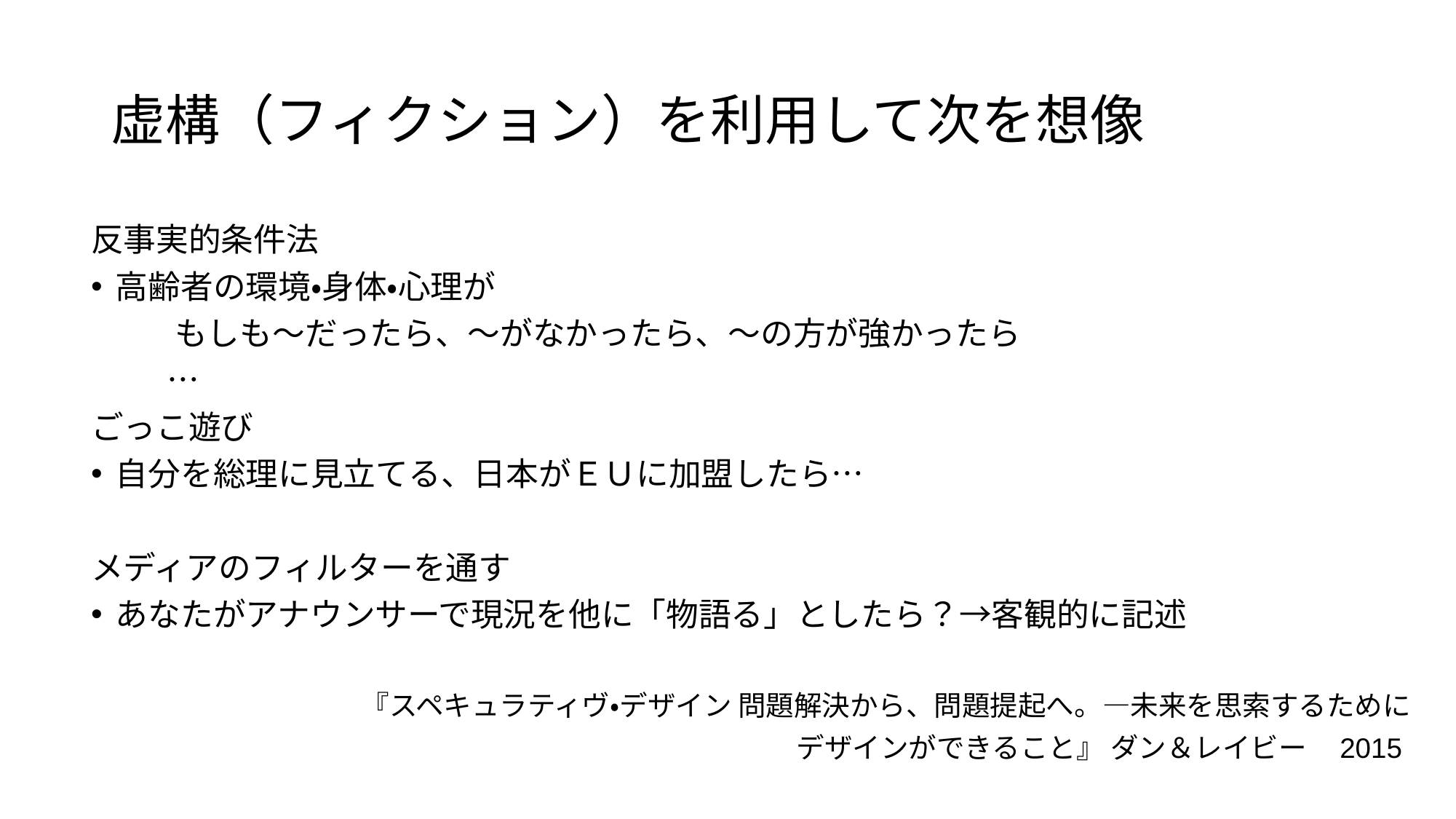

# 虚構（フィクション）を利用して次を想像
反事実的条件法
高齢者の環境・身体・心理が
	もしも～だったら、～がなかったら、～の方が強かったら
　      …
ごっこ遊び
自分を総理に見立てる、日本がＥＵに加盟したら…

メディアのフィルターを通す
あなたがアナウンサーで現況を他に「物語る」としたら？→客観的に記述

『スペキュラティヴ・デザイン 問題解決から、問題提起へ。—未来を思索するために
 デザインができること』 ダン＆レイビー　2015